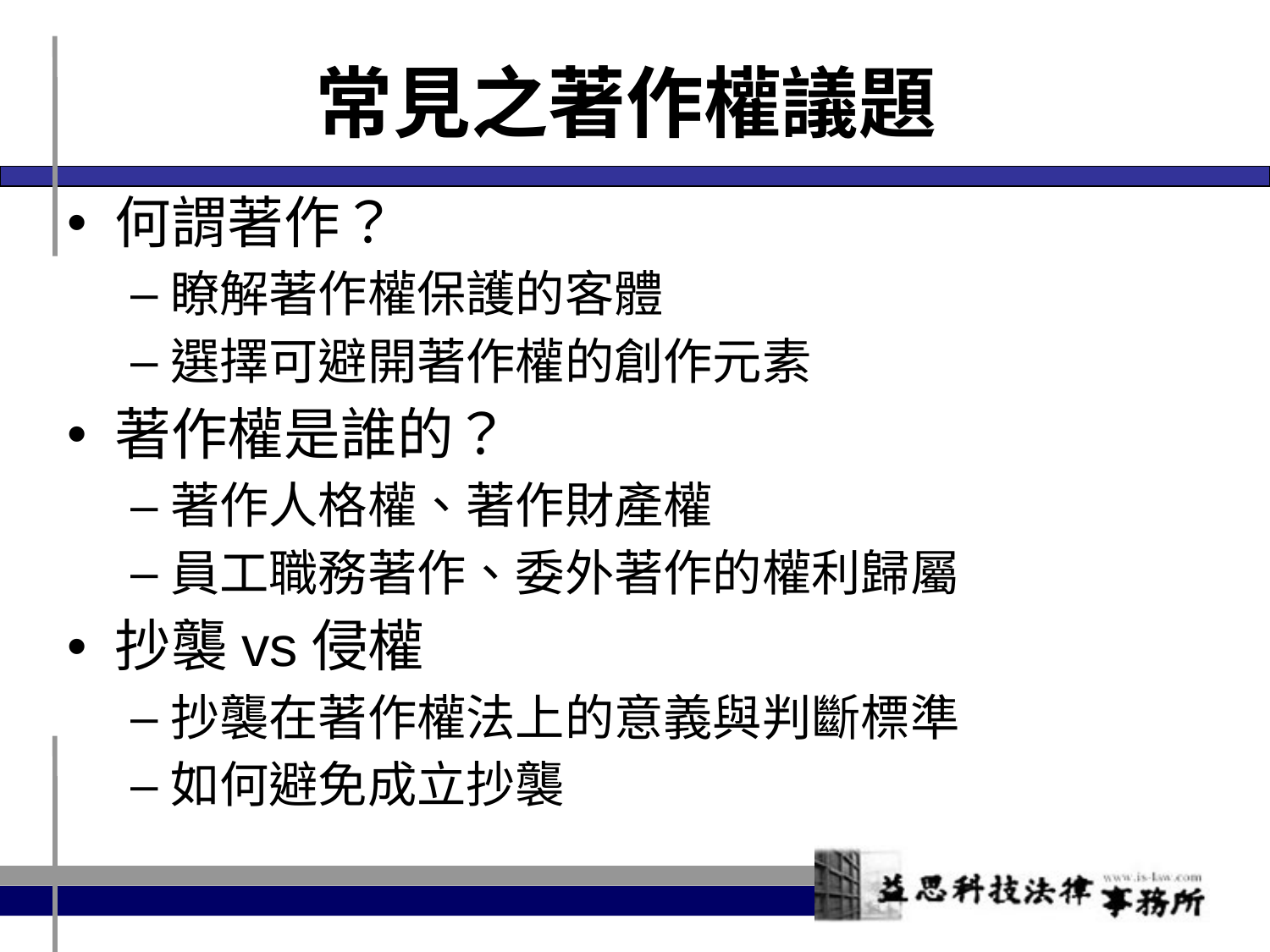

# 常見之著作權議題
何謂著作？
瞭解著作權保護的客體
選擇可避開著作權的創作元素
著作權是誰的？
著作人格權、著作財產權
員工職務著作、委外著作的權利歸屬
抄襲vs侵權
抄襲在著作權法上的意義與判斷標準
如何避免成立抄襲